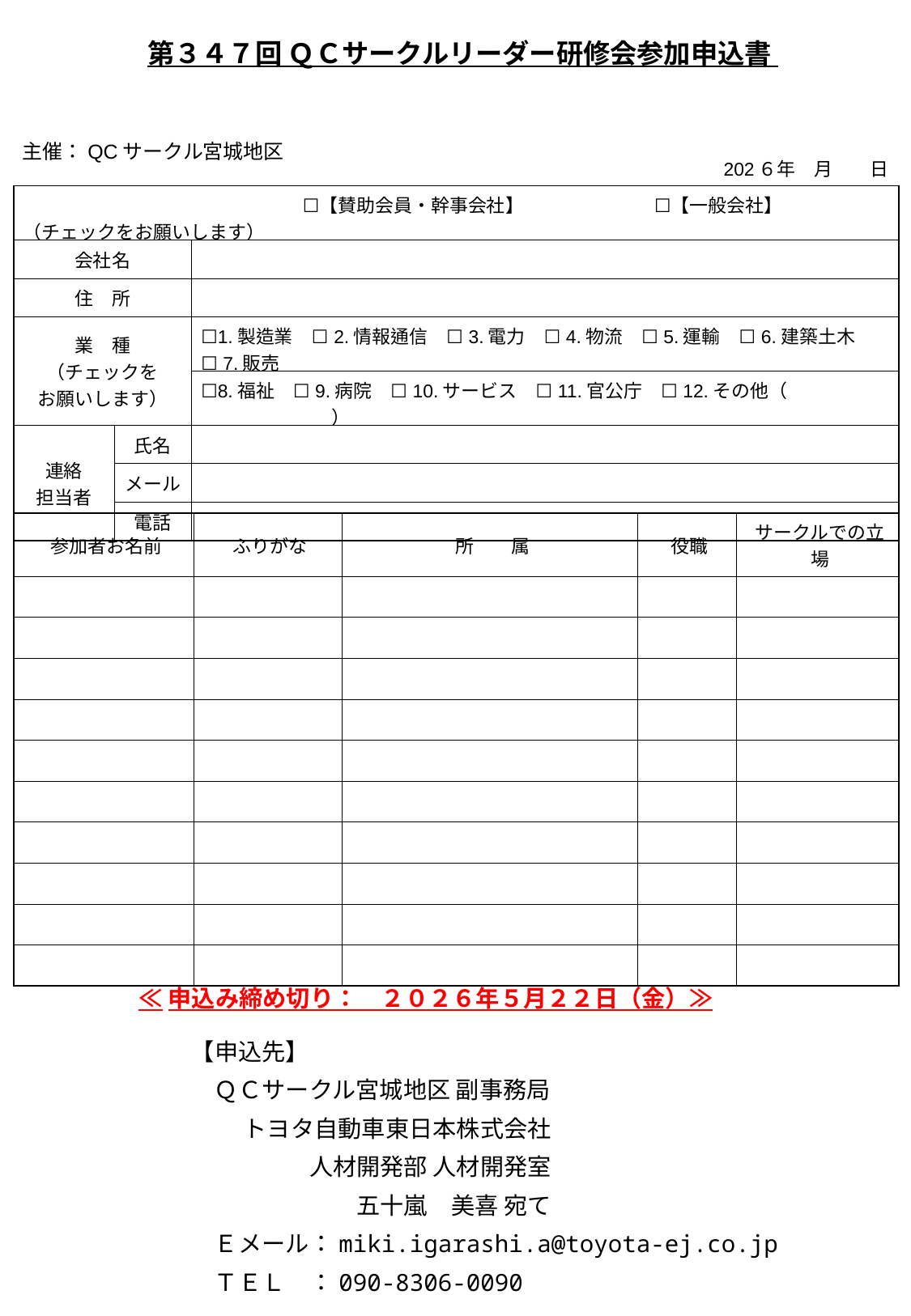

第３４７回 ＱＣサークルリーダー研修会参加申込書
主催：QCサークル宮城地区
|  |  |  |  |  |  |  |  |  |  |  | 202６年　月　　日 |
| --- | --- | --- | --- | --- | --- | --- | --- | --- | --- | --- | --- |
| ☐【賛助会員・幹事会社】　　　　　　　☐【一般会社】　　　　（チェックをお願いします） |  |  |  |  |  |  |  |  |  |  |  |
| 会社名 |  |  |  |  |  |  |  |  |  |  |  |
| 住　所 |  |  |  |  |  |  |  |  |  |  |  |
| 業　種 （チェックを お願いします） |  |  |  | ☐1.製造業　☐2.情報通信　☐3.電力　☐4.物流　☐5.運輸　☐6.建築土木　☐7.販売 | ☐1.製造業　☐2.情報通信　☐3.電力　　☐4.物流　　☐5.運輸　　☐6.建築土木　　☐7.販売 |  |  |  |  |  |  |
|  |  |  |  | ☐8.福祉　☐9.病院　☐10.サービス　☐11.官公庁　☐12.その他（　　　　　　　　　　　　） | ☐8.福祉　　☐9.病院　 　☐10.サービス　☐11.官公庁　　☐12.その他（　　　　　　　　　　　　） |  |  |  |  |  |  |
| 連絡 担当者 |  | 氏名 |  |  |  |  |  |  |  |  |  |
|  |  | メール |  |  |  |  |  |  |  |  |  |
|  |  | 電話 |  |  |  |  |  |  |  |  |  |
| 参加者お名前 | ふりがな | 所　　属 | 役職 | サークルでの立場 |
| --- | --- | --- | --- | --- |
|  |  |  |  |  |
|  |  |  |  |  |
|  |  |  |  |  |
|  |  |  |  |  |
|  |  |  |  |  |
|  |  |  |  |  |
|  |  |  |  |  |
|  |  |  |  |  |
|  |  |  |  |  |
|  |  |  |  |  |
≪申込み締め切り：　２０２６年５月２２日（金）≫
【申込先】
　ＱＣサークル宮城地区 副事務局
　　 トヨタ自動車東日本株式会社
　　　　　人材開発部 人材開発室
　　　　　　　五十嵐　美喜 宛て
　Ｅメール：miki.igarashi.a@toyota-ej.co.jp
　ＴＥＬ　：090-8306-0090